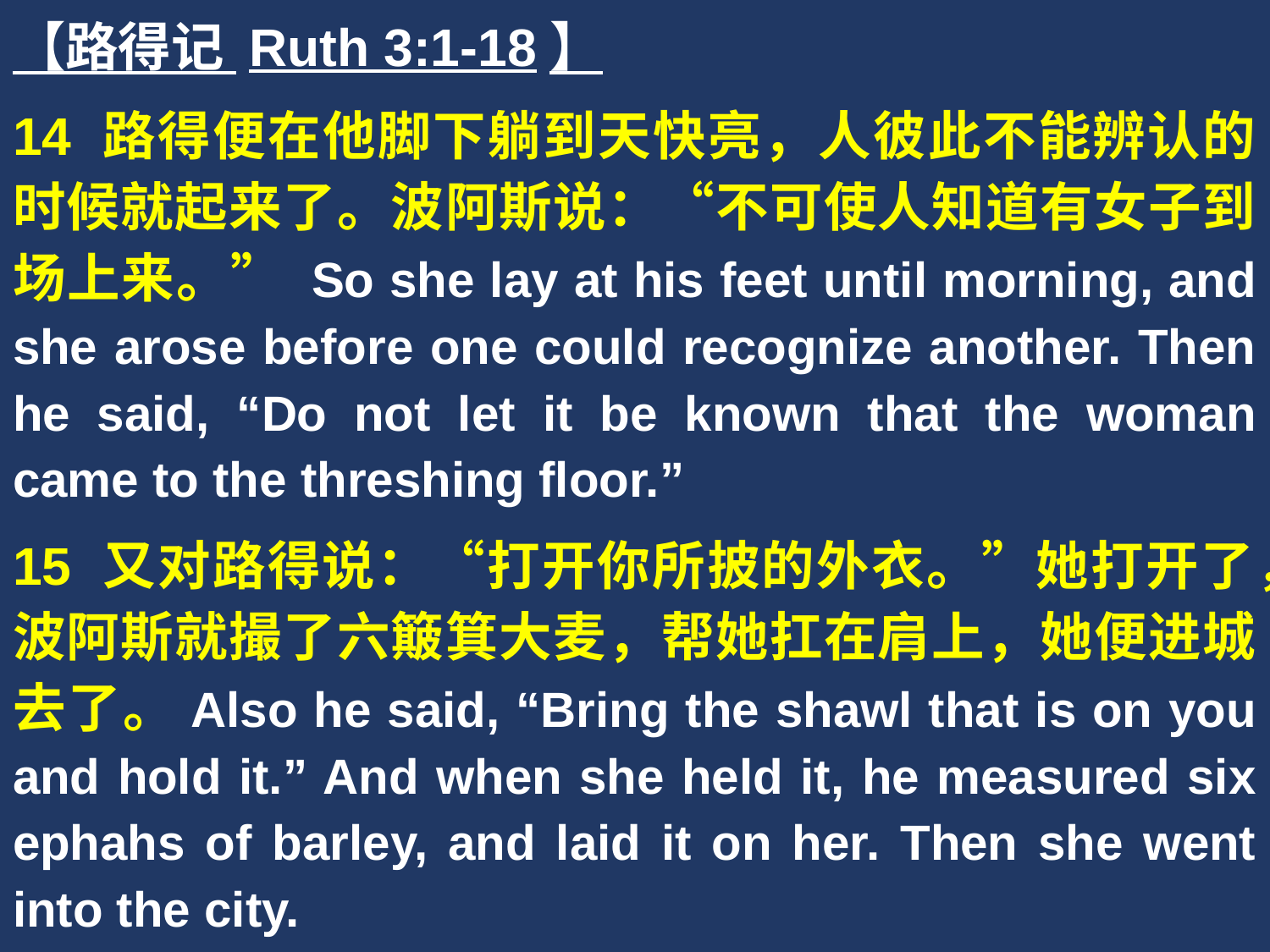

【路得记 Ruth 3:1-18】
14 路得便在他脚下躺到天快亮，人彼此不能辨认的时候就起来了。波阿斯说：“不可使人知道有女子到场上来。” So she lay at his feet until morning, and she arose before one could recognize another. Then he said, “Do not let it be known that the woman came to the threshing floor.”
15 又对路得说：“打开你所披的外衣。”她打开了，波阿斯就撮了六簸箕大麦，帮她扛在肩上，她便进城去了。Also he said, “Bring the shawl that is on you and hold it.” And when she held it, he measured six ephahs of barley, and laid it on her. Then she went into the city.